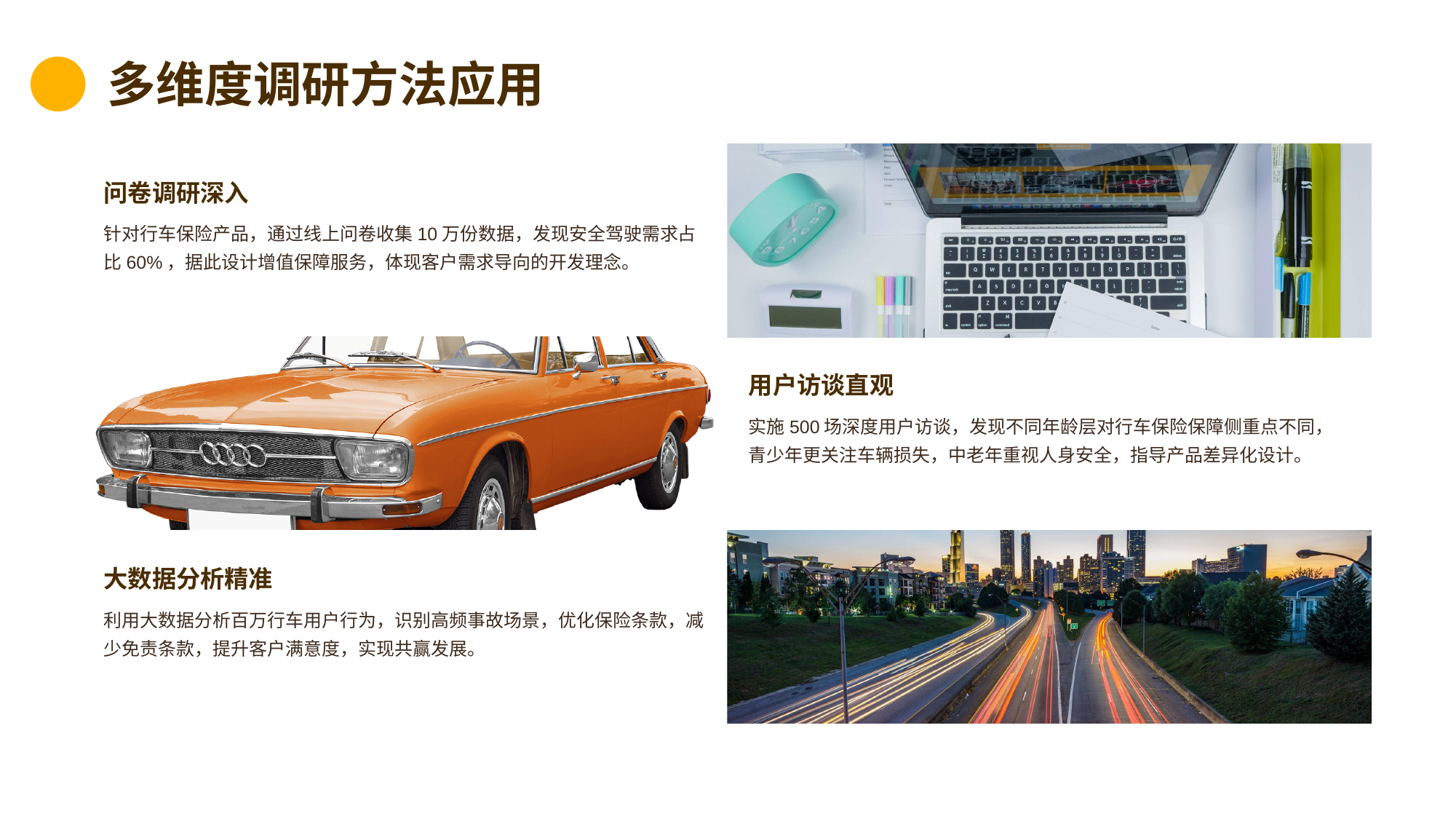

多维度调研方法应用

问卷调研深入
针对行车保险产品，通过线上问卷收集10万份数据，发现安全驾驶需求占比60%，据此设计增值保障服务，体现客户需求导向的开发理念。

用户访谈直观
实施500场深度用户访谈，发现不同年龄层对行车保险保障侧重点不同，青少年更关注车辆损失，中老年重视人身安全，指导产品差异化设计。

大数据分析精准
利用大数据分析百万行车用户行为，识别高频事故场景，优化保险条款，减少免责条款，提升客户满意度，实现共赢发展。